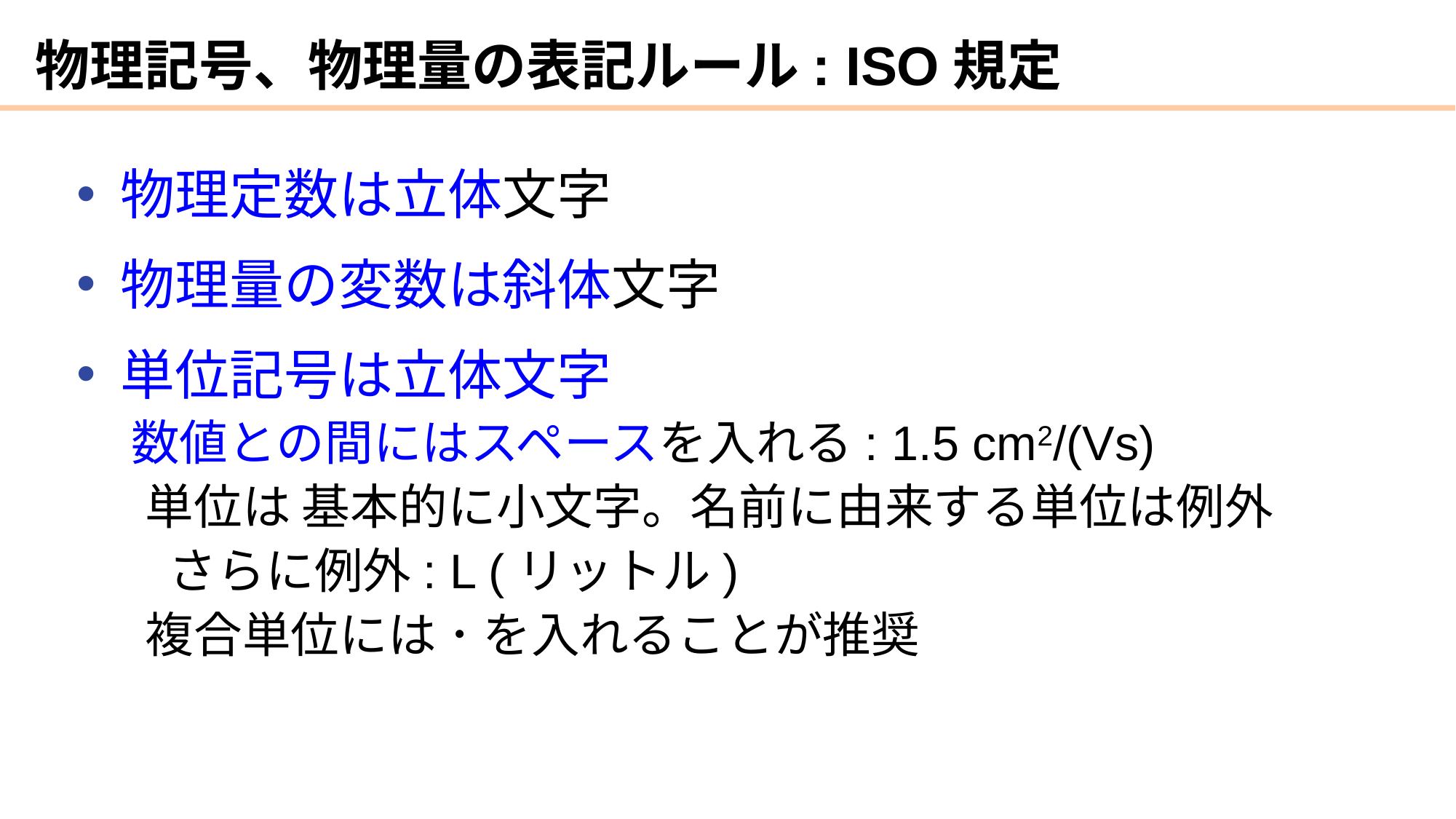

# 物理記号、物理量の表記ルール: ISO規定
物理定数は立体文字
物理量の変数は斜体文字
単位記号は立体文字
 数値との間にはスペースを入れる: 1.5 cm2/(Vs)
 単位は 基本的に小文字。名前に由来する単位は例外
　さらに例外: L (リットル)
 複合単位には ･ を入れることが推奨